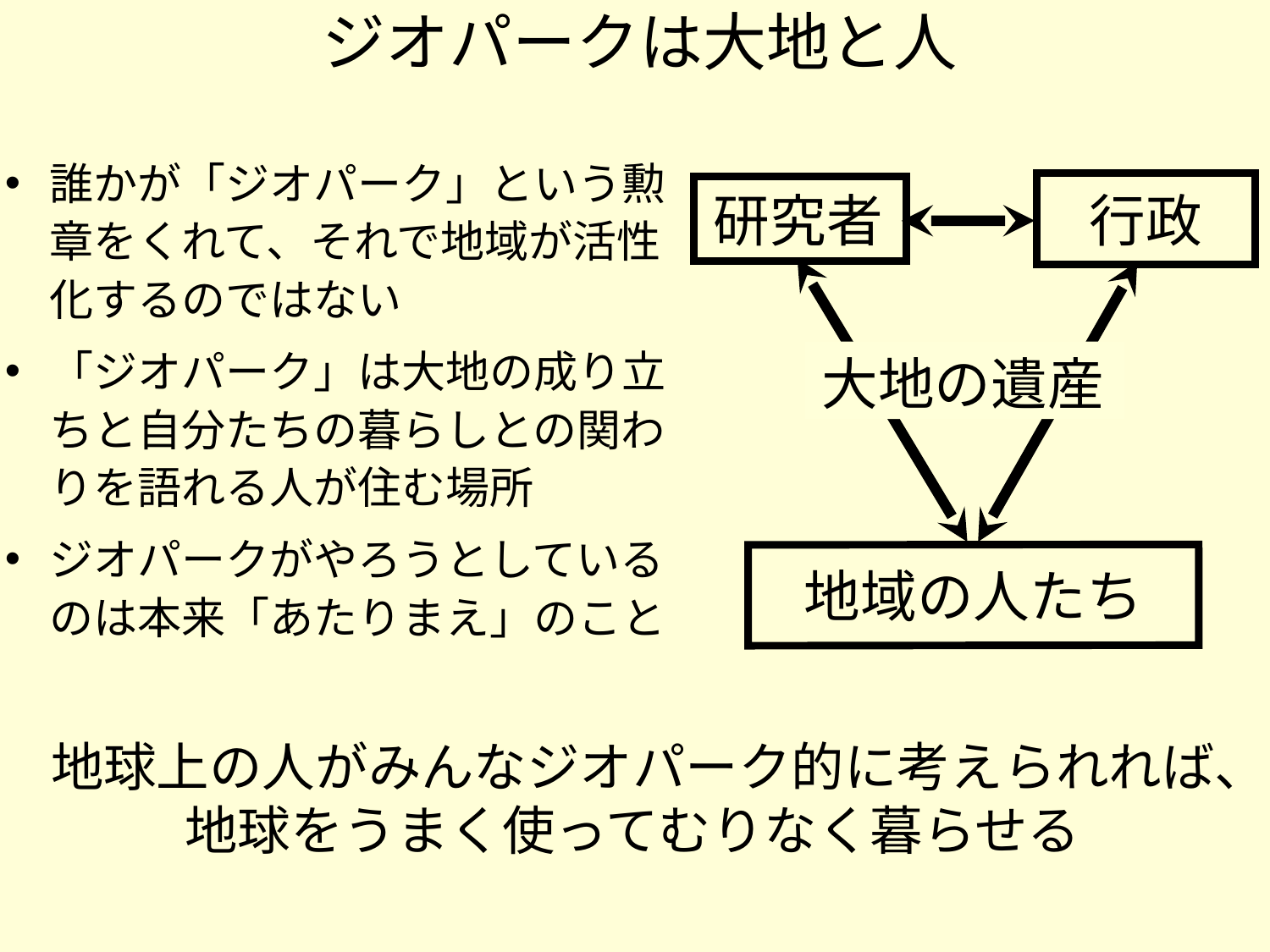

# ジオパークは大地と人
誰かが「ジオパーク」という勲章をくれて、それで地域が活性化するのではない
「ジオパーク」は大地の成り立ちと自分たちの暮らしとの関わりを語れる人が住む場所
ジオパークがやろうとしているのは本来「あたりまえ」のこと
行政
研究者

大地の遺産
地域の人たち
地球上の人がみんなジオパーク的に考えられれば、
地球をうまく使ってむりなく暮らせる